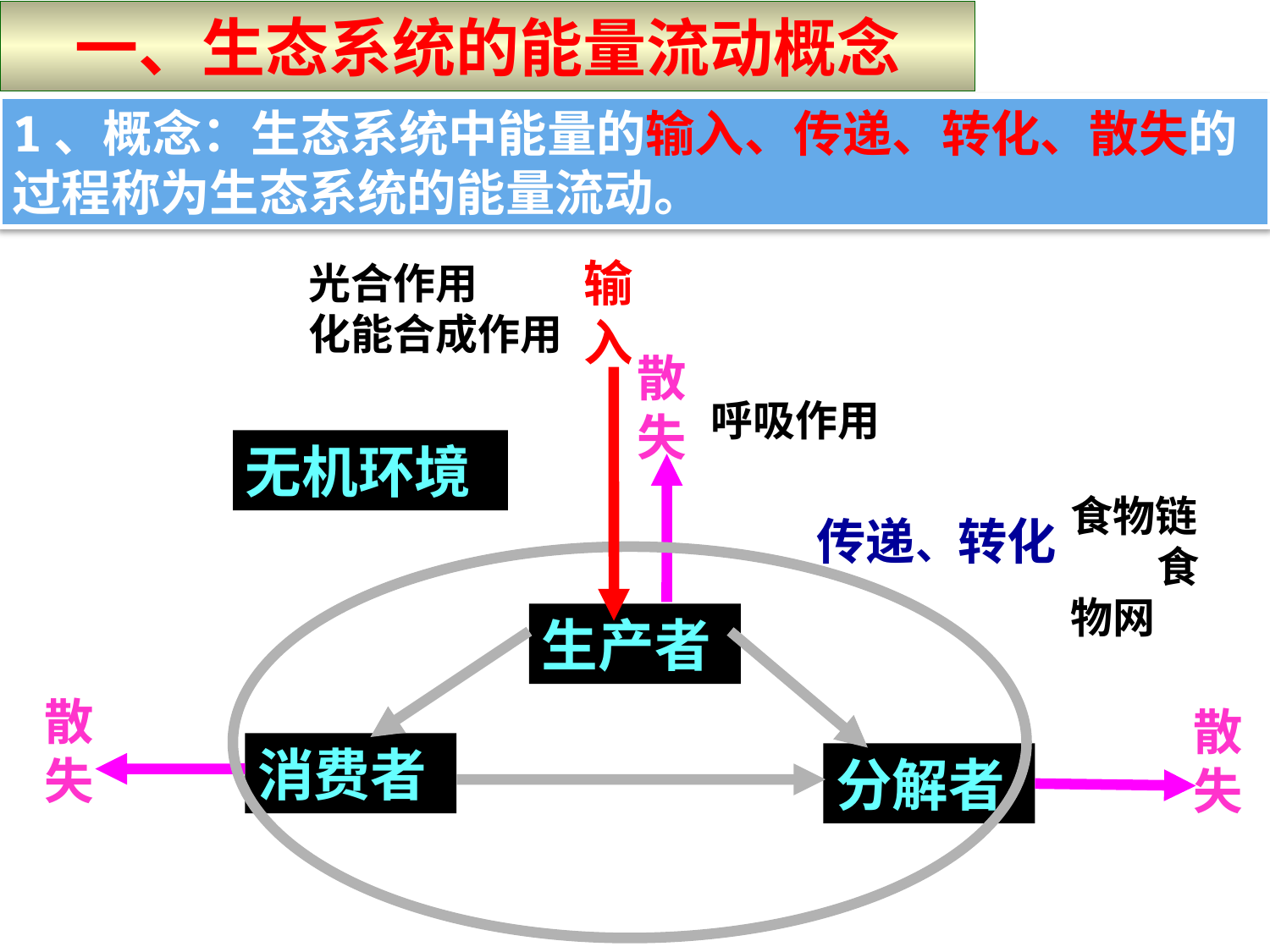

一、生态系统的能量流动概念
1、概念：生态系统中能量的输入、传递、转化、散失的过程称为生态系统的能量流动。
输入
光合作用          化能合成作用
散失
散失
散失

呼吸作用
无机环境

食物链          食物网
传递、转化

生产者

消费者
分解者